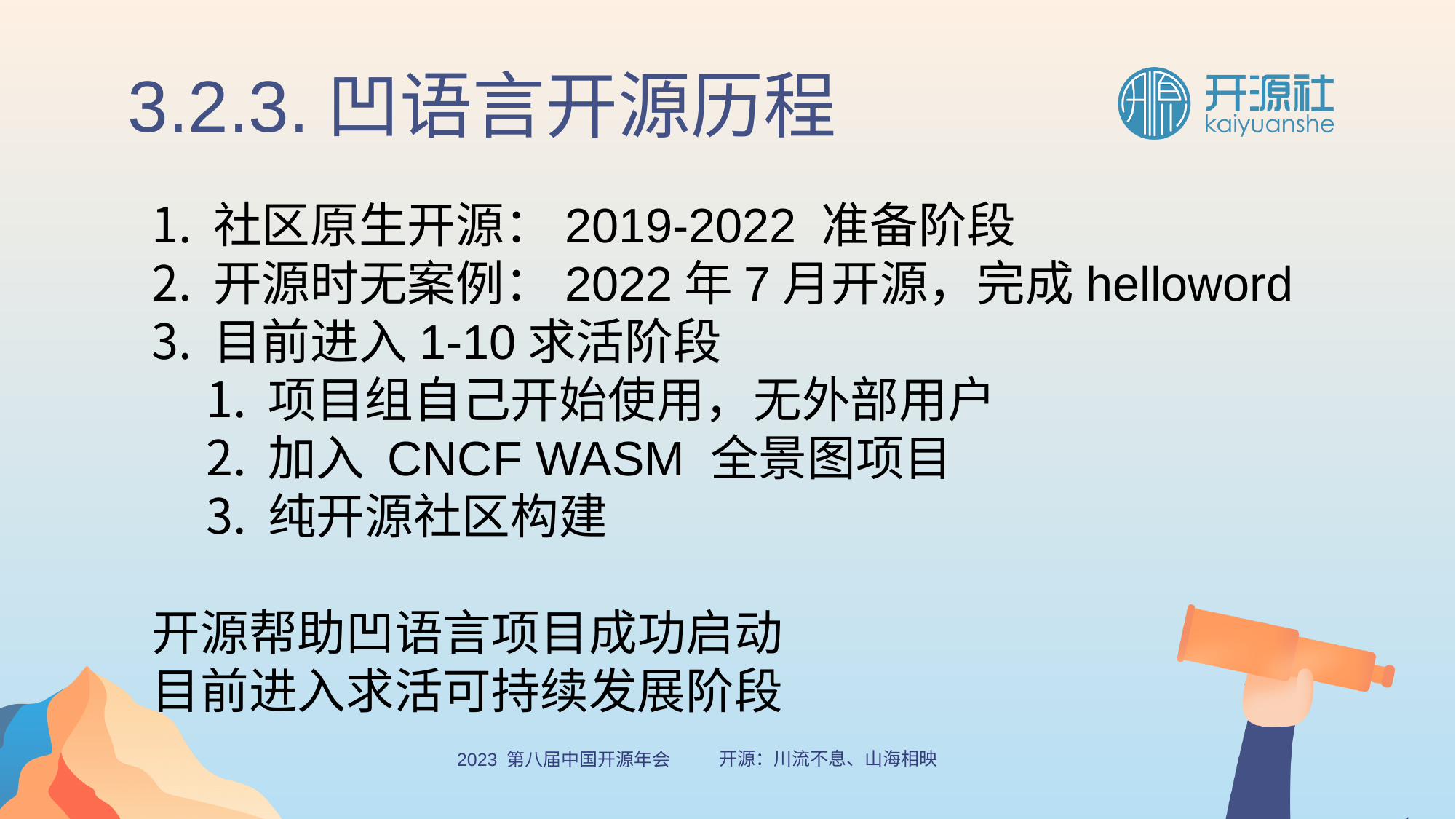

3.2.3.凹语言开源历程
社区原生开源：2019-2022 准备阶段
开源时无案例：2022年7月开源，完成helloword
目前进入1-10求活阶段
项目组自己开始使用，无外部用户
加入 CNCF WASM 全景图项目
纯开源社区构建

开源帮助凹语言项目成功启动
目前进入求活可持续发展阶段